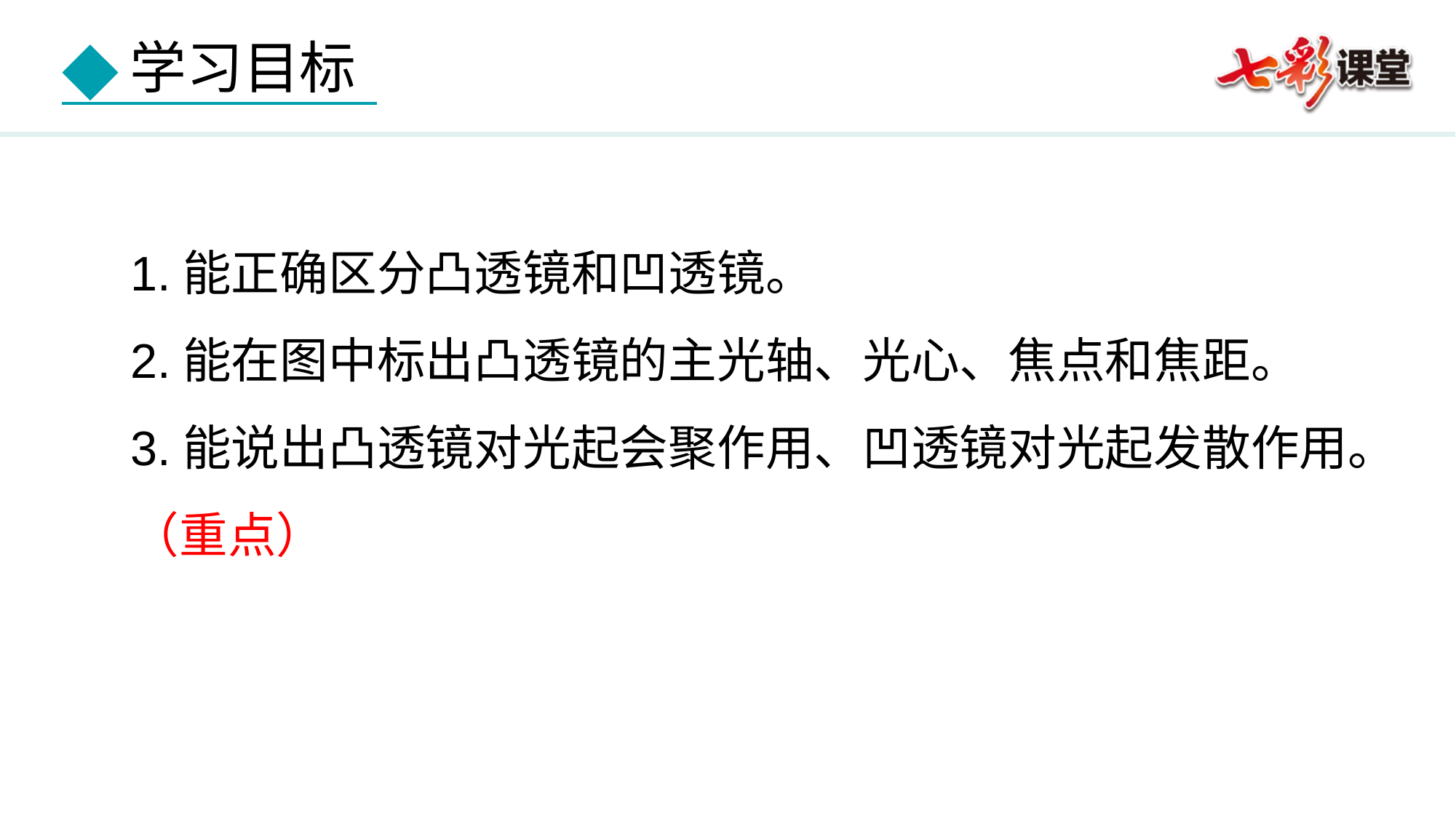

1.能正确区分凸透镜和凹透镜。
2.能在图中标出凸透镜的主光轴、光心、焦点和焦距。
3.能说出凸透镜对光起会聚作用、凹透镜对光起发散作用。（重点）